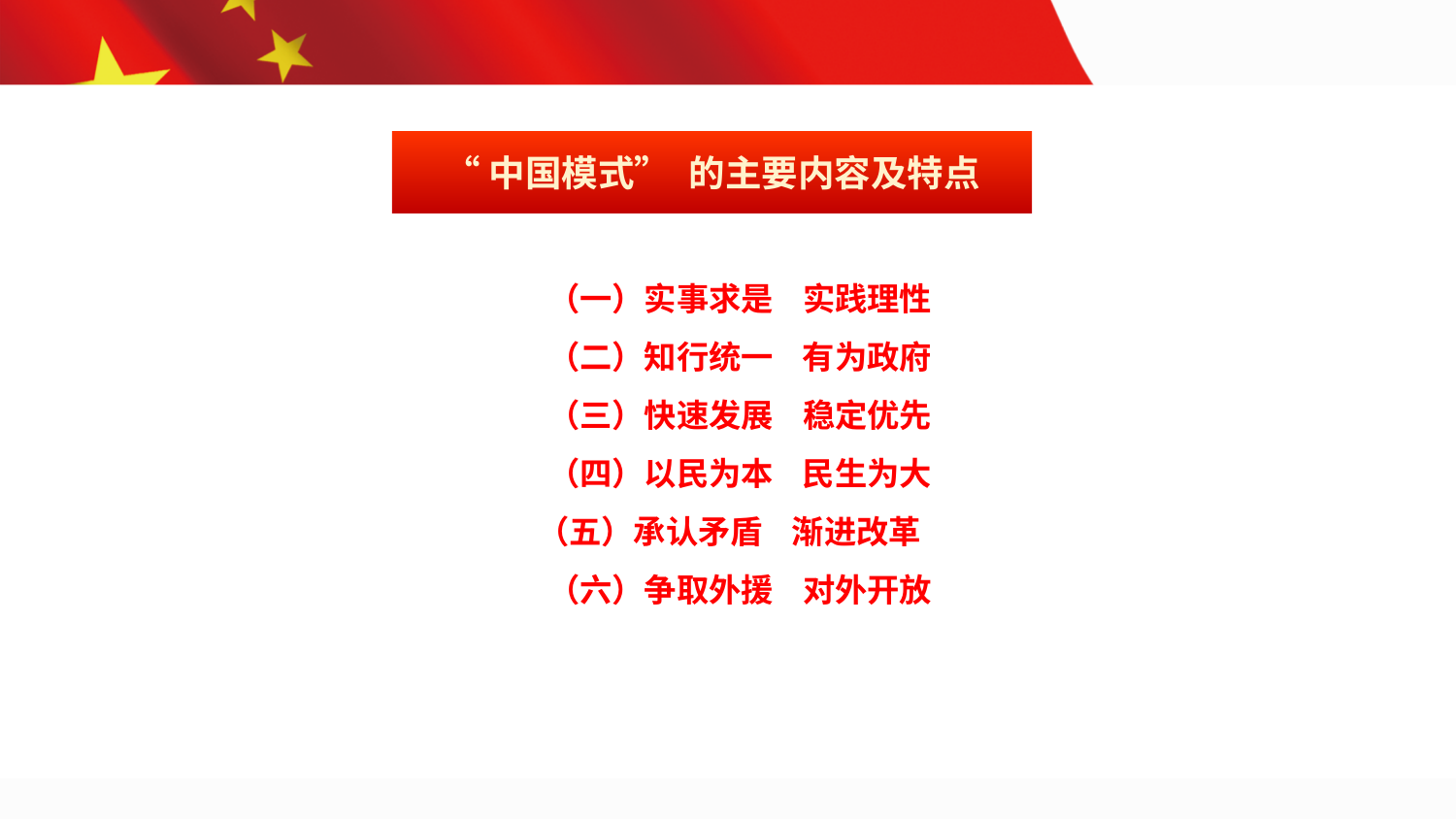

# “中国模式” 的主要内容及特点

（一）实事求是    实践理性
（二）知行统一    有为政府
（三）快速发展    稳定优先
（四）以民为本    民生为大
（五）承认矛盾    渐进改革
（六）争取外援    对外开放